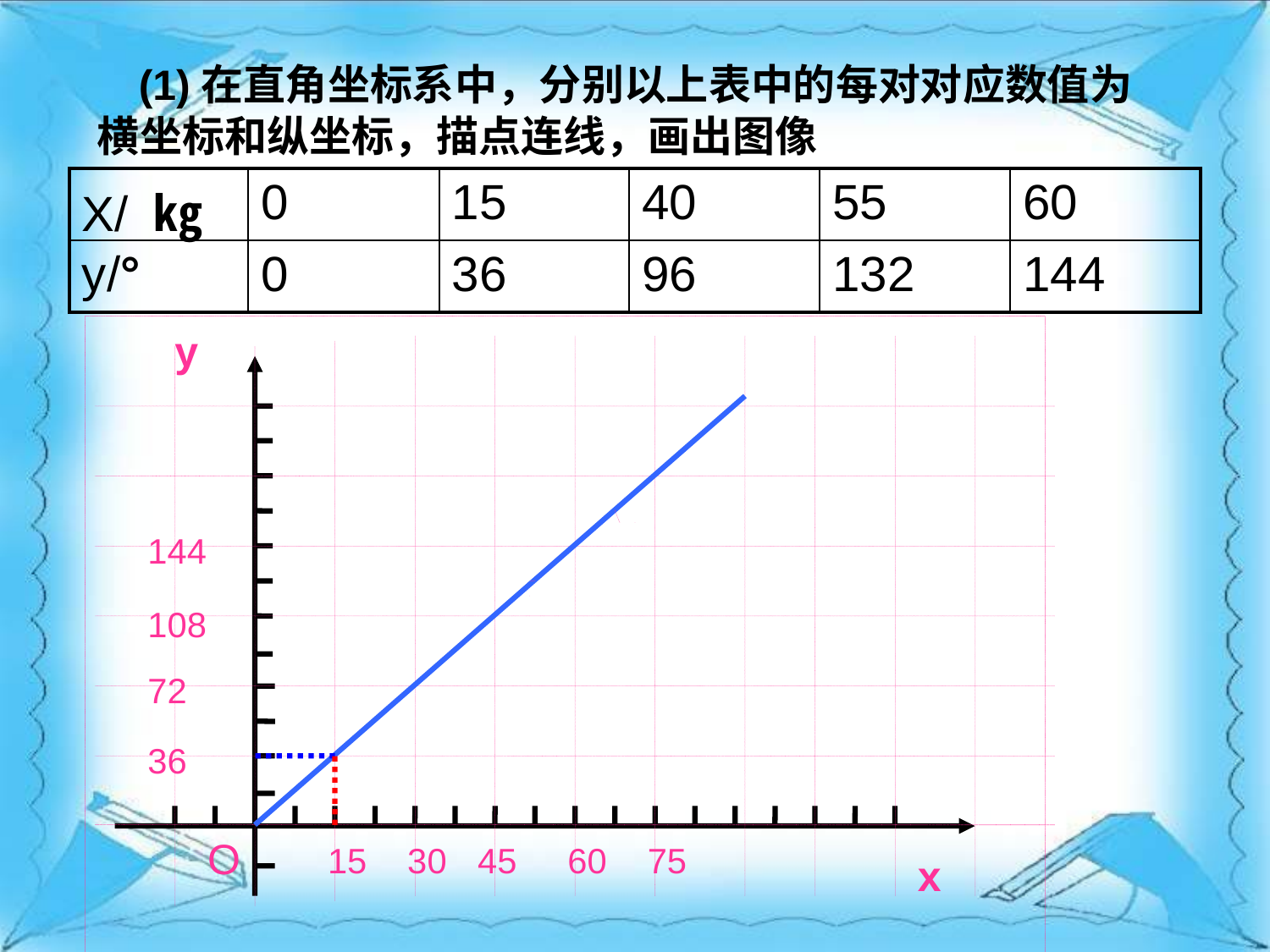

(1)在直角坐标系中，分别以上表中的每对对应数值为横坐标和纵坐标，描点连线，画出图像

| X/ ㎏ | 0 | 15 | 40 | 55 | 60 |
| --- | --- | --- | --- | --- | --- |
| y/° | 0 | 36 | 96 | 132 | 144 |

y

144

108

72

36

O
15
30
45
60
75
x